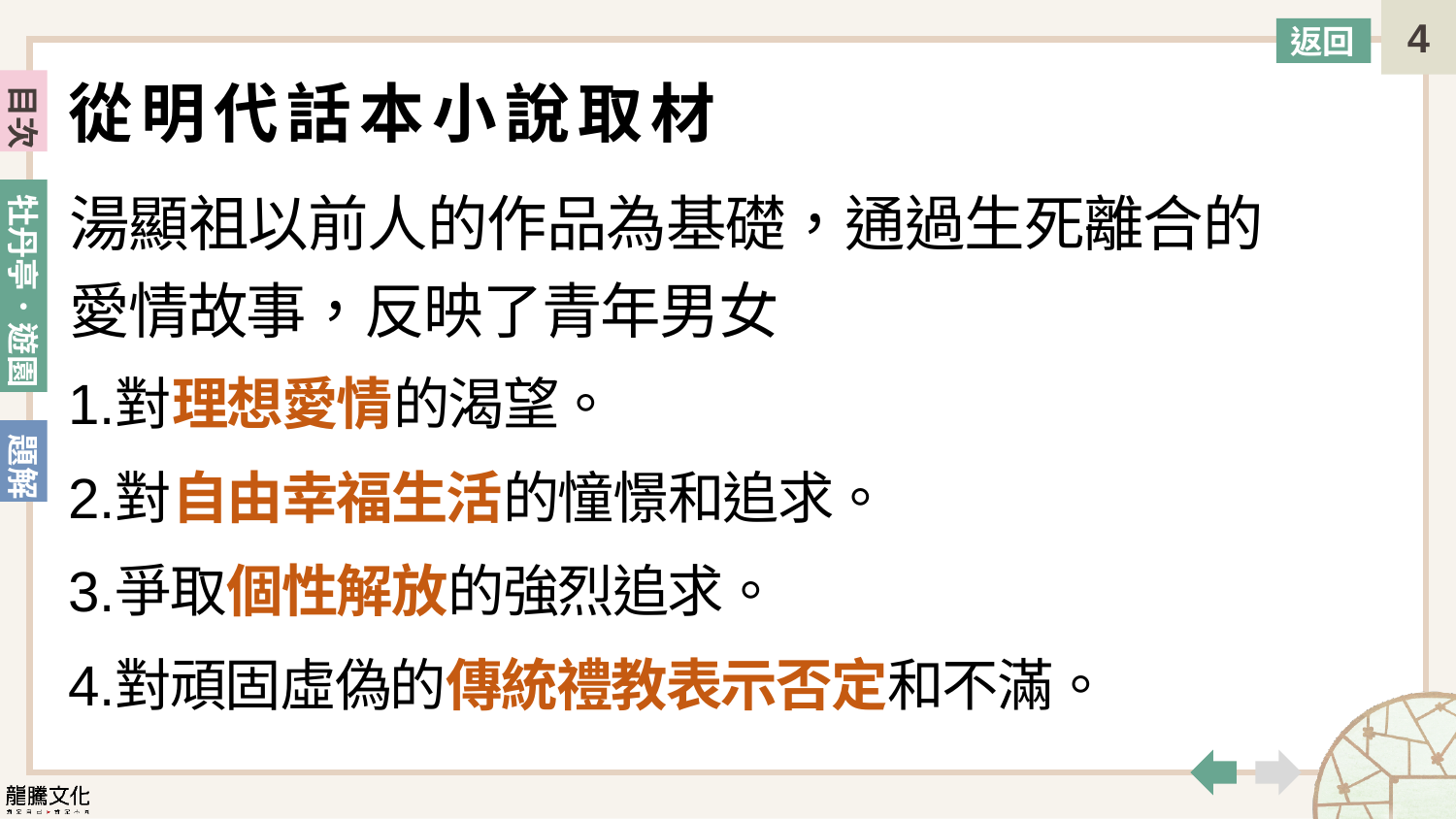

返回
從明代話本小說取材
湯顯祖以前人的作品為基礎，通過生死離合的愛情故事，反映了青年男女
對理想愛情的渴望。
對自由幸福生活的憧憬和追求。
爭取個性解放的強烈追求。
對頑固虛偽的傳統禮教表示否定和不滿。